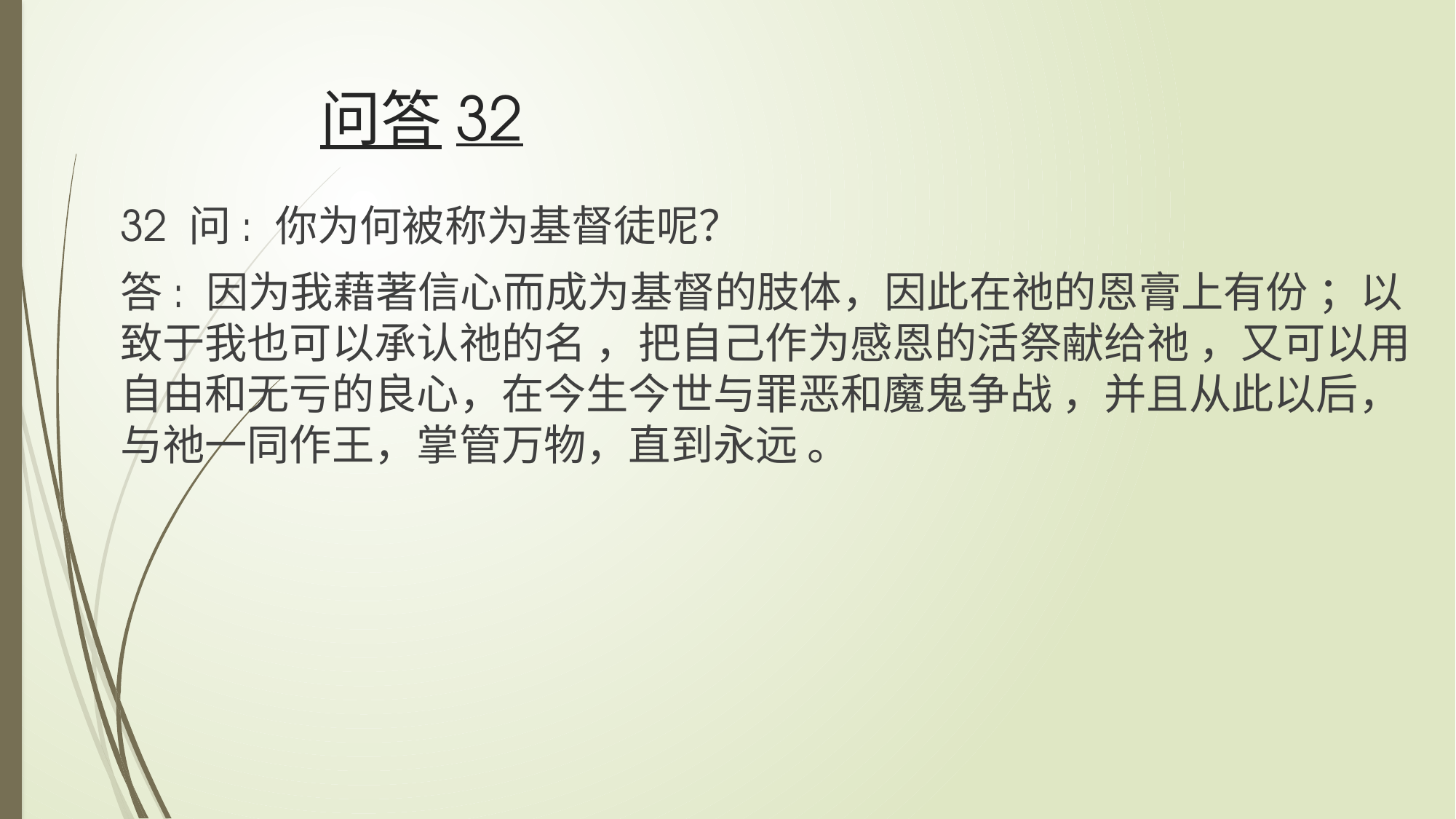

# 问答32
32 问: 你为何被称为基督徒呢？
答: 因为我藉著信心而成为基督的肢体，因此在祂的恩膏上有份 ；以致于我也可以承认祂的名 ，把自己作为感恩的活祭献给祂 ，又可以用自由和无亏的良心，在今生今世与罪恶和魔鬼争战 ，并且从此以后，与祂一同作王，掌管万物，直到永远 。